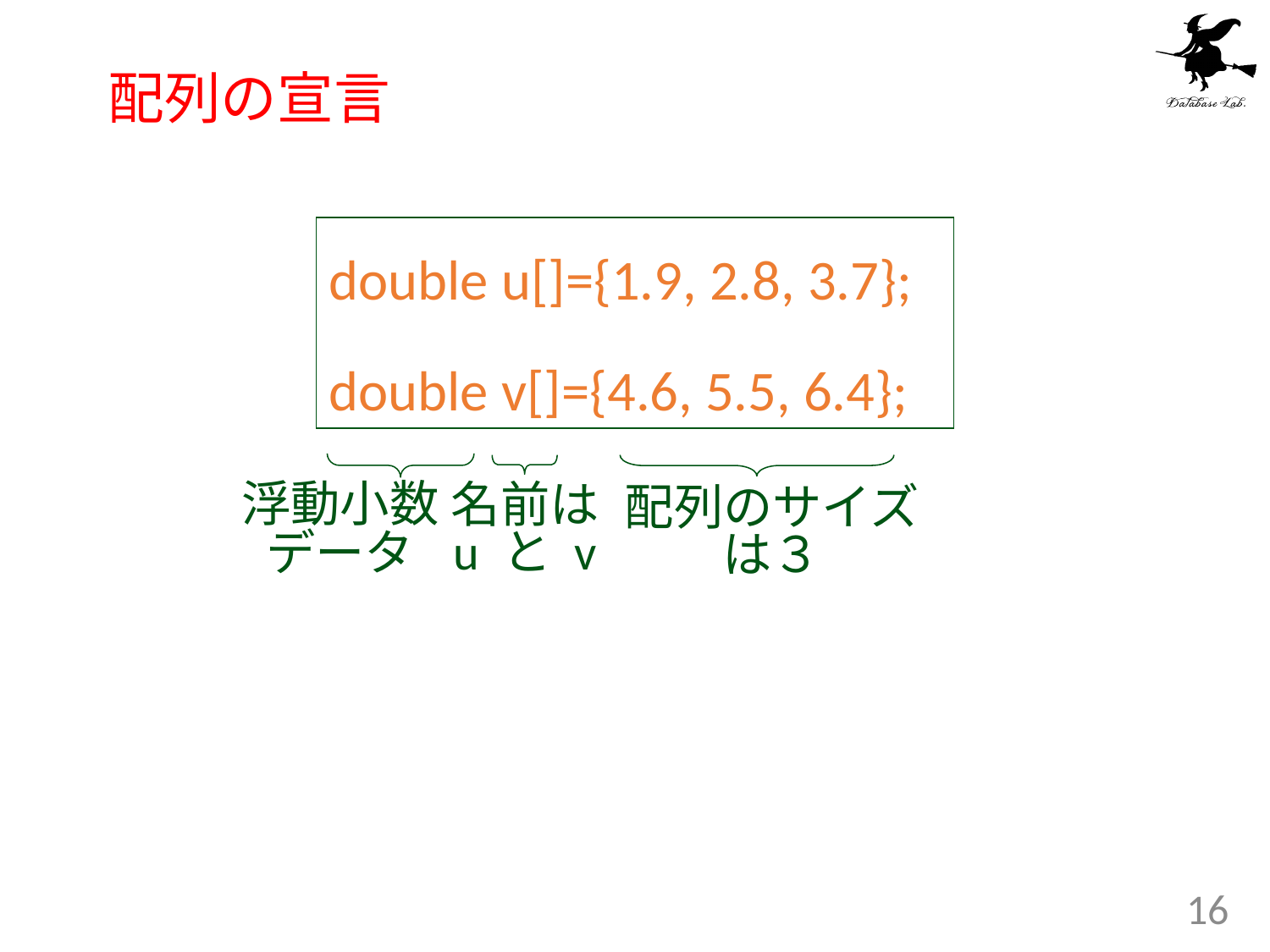

# 配列の宣言
double u[]={1.9, 2.8, 3.7};
double v[]={4.6, 5.5, 6.4};

浮動小数
データ
名前は
u と v
配列のサイズ
は３

16